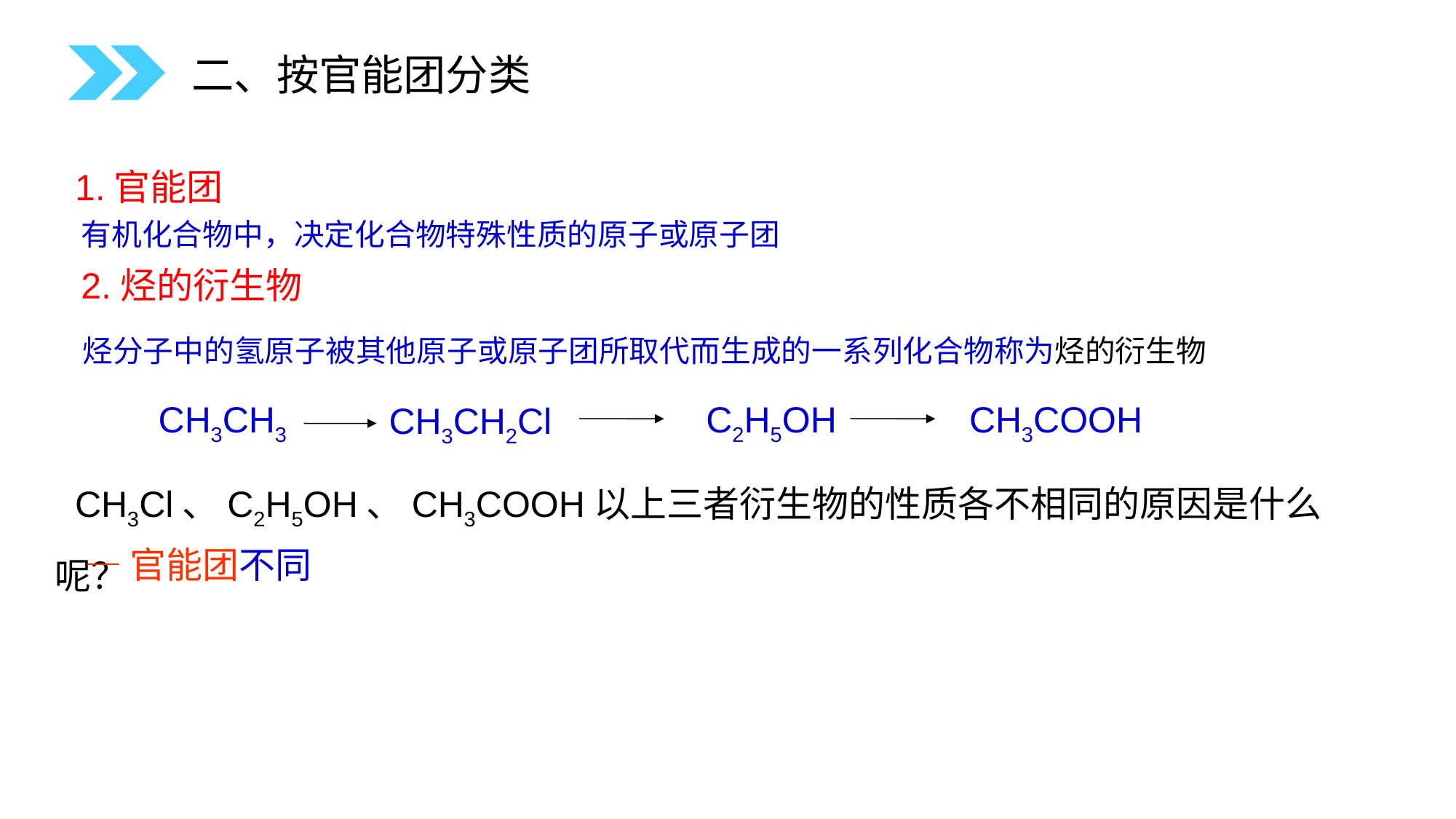

二、按官能团分类
1.官能团
有机化合物中，决定化合物特殊性质的原子或原子团
2.烃的衍生物
       烃分子中的氢原子被其他原子或原子团所取代而生成的一系列化合物称为烃的衍生物
CH3CH3
 C2H5OH
CH3COOH
CH3CH2Cl

  CH3Cl、C2H5OH、CH3COOH以上三者衍生物的性质各不相同的原因是什么呢？
—官能团不同